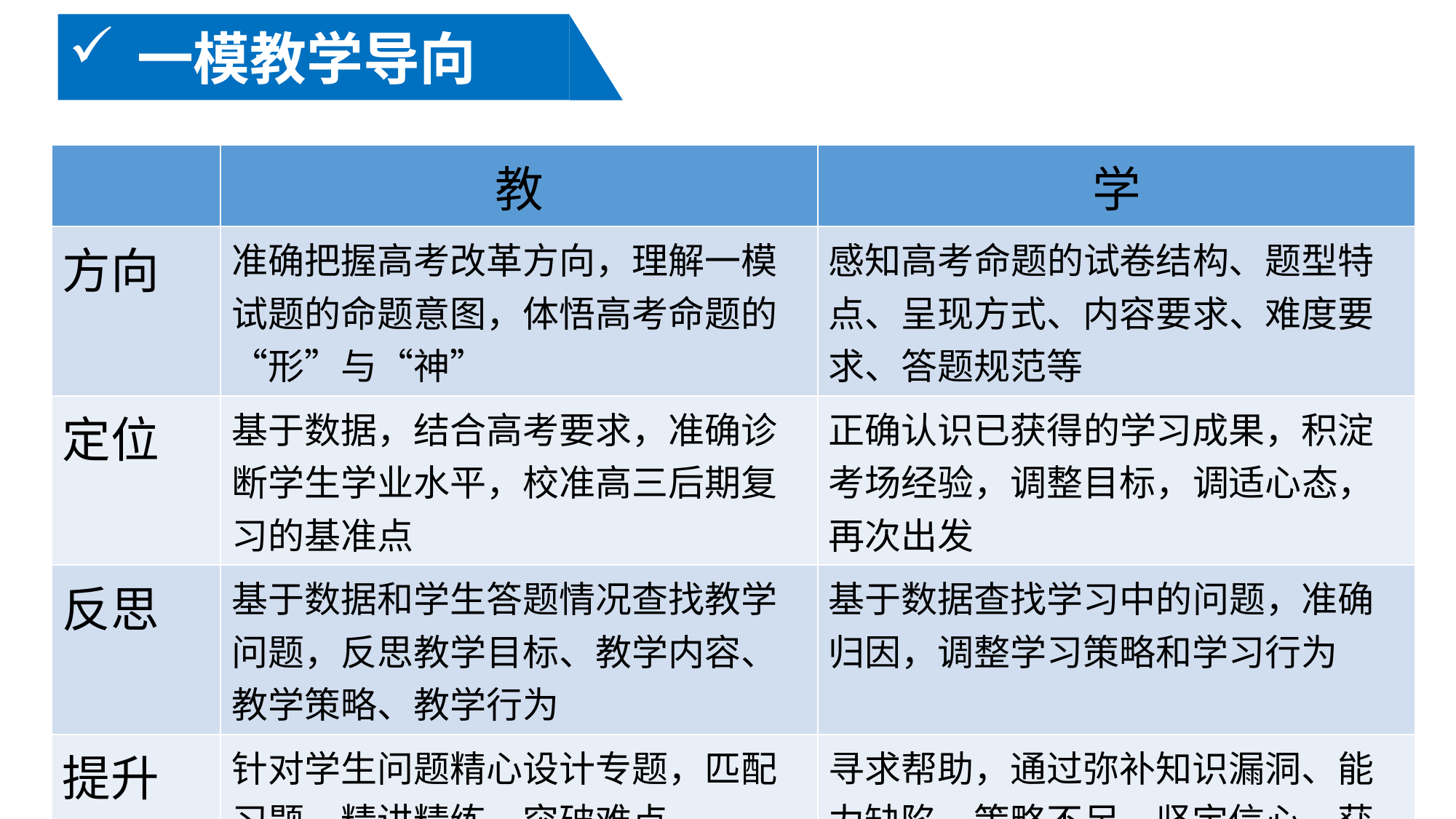

一模教学导向

|  | 教 | 学 |
| --- | --- | --- |
| 方向 | 准确把握高考改革方向，理解一模试题的命题意图，体悟高考命题的“形”与“神” | 感知高考命题的试卷结构、题型特点、呈现方式、内容要求、难度要求、答题规范等 |
| 定位 | 基于数据，结合高考要求，准确诊断学生学业水平，校准高三后期复习的基准点 | 正确认识已获得的学习成果，积淀考场经验，调整目标，调适心态，再次出发 |
| 反思 | 基于数据和学生答题情况查找教学问题，反思教学目标、教学内容、教学策略、教学行为 | 基于数据查找学习中的问题，准确归因，调整学习策略和学习行为 |
| 提升 | 针对学生问题精心设计专题，匹配习题，精讲精练，突破难点 | 寻求帮助，通过弥补知识漏洞、能力缺陷、策略不足，坚定信心，获得发展 |